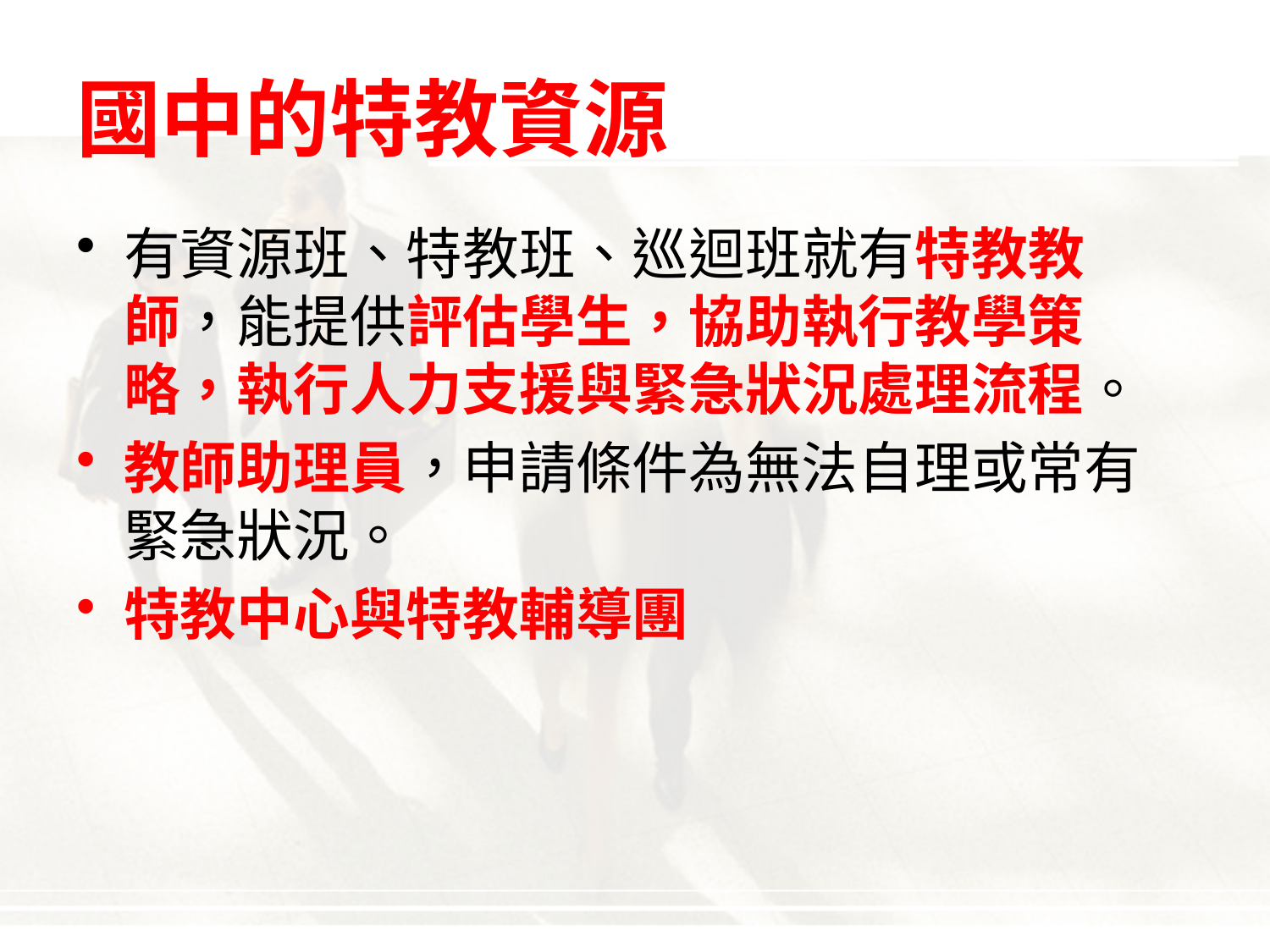

# 國中的特教資源
有資源班、特教班、巡迴班就有特教教師，能提供評估學生，協助執行教學策略，執行人力支援與緊急狀況處理流程。
教師助理員，申請條件為無法自理或常有緊急狀況。
特教中心與特教輔導團